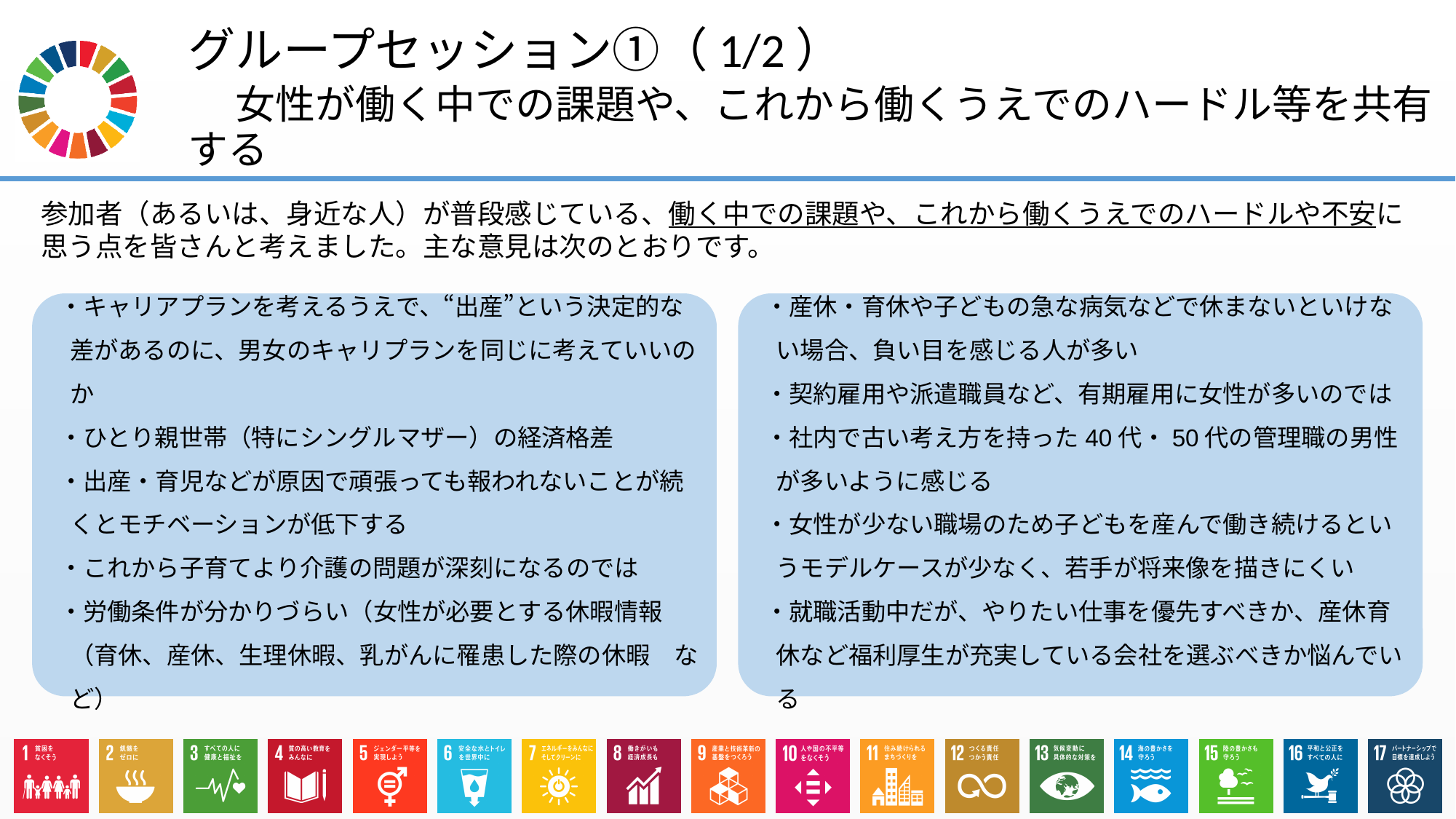

# グループセッション①（1/2） 　女性が働く中での課題や、これから働くうえでのハードル等を共有する
参加者（あるいは、身近な人）が普段感じている、働く中での課題や、これから働くうえでのハードルや不安に
思う点を皆さんと考えました。主な意見は次のとおりです。
・キャリアプランを考えるうえで、“出産”という決定的な差があるのに、男女のキャリプランを同じに考えていいのか
・ひとり親世帯（特にシングルマザー）の経済格差
・出産・育児などが原因で頑張っても報われないことが続くとモチベーションが低下する
・これから子育てより介護の問題が深刻になるのでは
・労働条件が分かりづらい（女性が必要とする休暇情報（育休、産休、生理休暇、乳がんに罹患した際の休暇　など）
・産休・育休や子どもの急な病気などで休まないといけない場合、負い目を感じる人が多い
・契約雇用や派遣職員など、有期雇用に女性が多いのでは
・社内で古い考え方を持った40代・50代の管理職の男性が多いように感じる
・女性が少ない職場のため子どもを産んで働き続けるというモデルケースが少なく、若手が将来像を描きにくい
・就職活動中だが、やりたい仕事を優先すべきか、産休育休など福利厚生が充実している会社を選ぶべきか悩んでいる